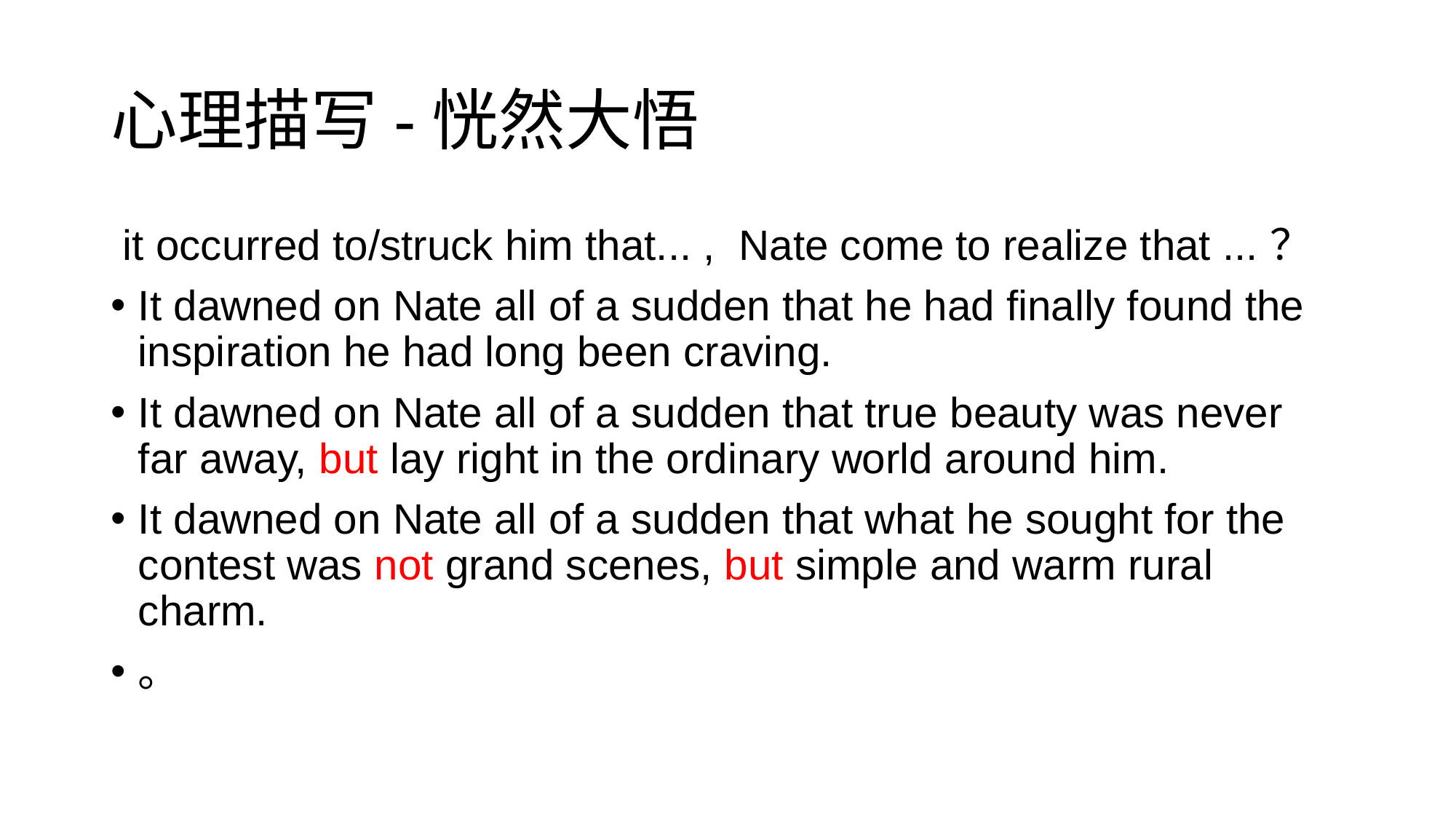

# 心理描写-恍然大悟
 it occurred to/struck him that... ,  Nate come to realize that ...？
It dawned on Nate all of a sudden that he had finally found the inspiration he had long been craving.
It dawned on Nate all of a sudden that true beauty was never far away, but lay right in the ordinary world around him.
It dawned on Nate all of a sudden that what he sought for the contest was not grand scenes, but simple and warm rural charm.
。